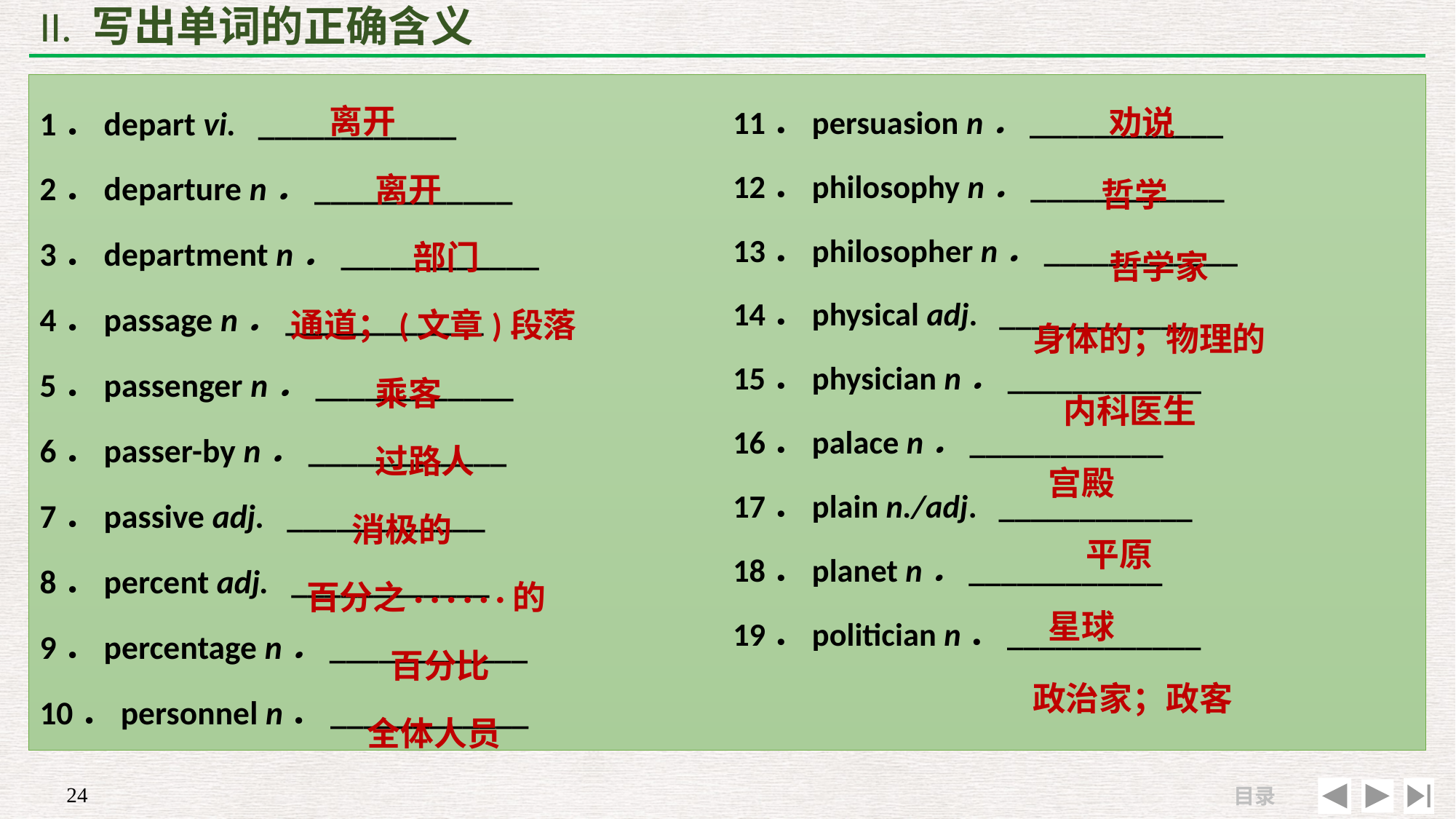

# II. 写出单词的正确含义
             劝说
            哲学
             哲学家
   身体的；物理的
       内科医生
     宫殿
          平原
     星球
   政治家；政客
       离开
             离开
                  部门
  通道；(文章)段落
             乘客
             过路人
          消极的
    百分之· · · · · ·的
               百分比
            全体人员

1．depart vi.   ____________
2．departure n．____________
3．department n．____________
4．passage n．____________
5．passenger n．____________
6．passer-by n．____________
7．passive adj.   ____________
8．percent adj.   ____________
9．percentage n．____________
10．personnel n．____________
11．persuasion n．____________
12．philosophy n．____________
13．philosopher n．____________
14．physical adj.   ____________
15．physician n．____________
16．palace n．____________
17．plain n./adj.   ____________
18．planet n．____________
19．politician n．____________